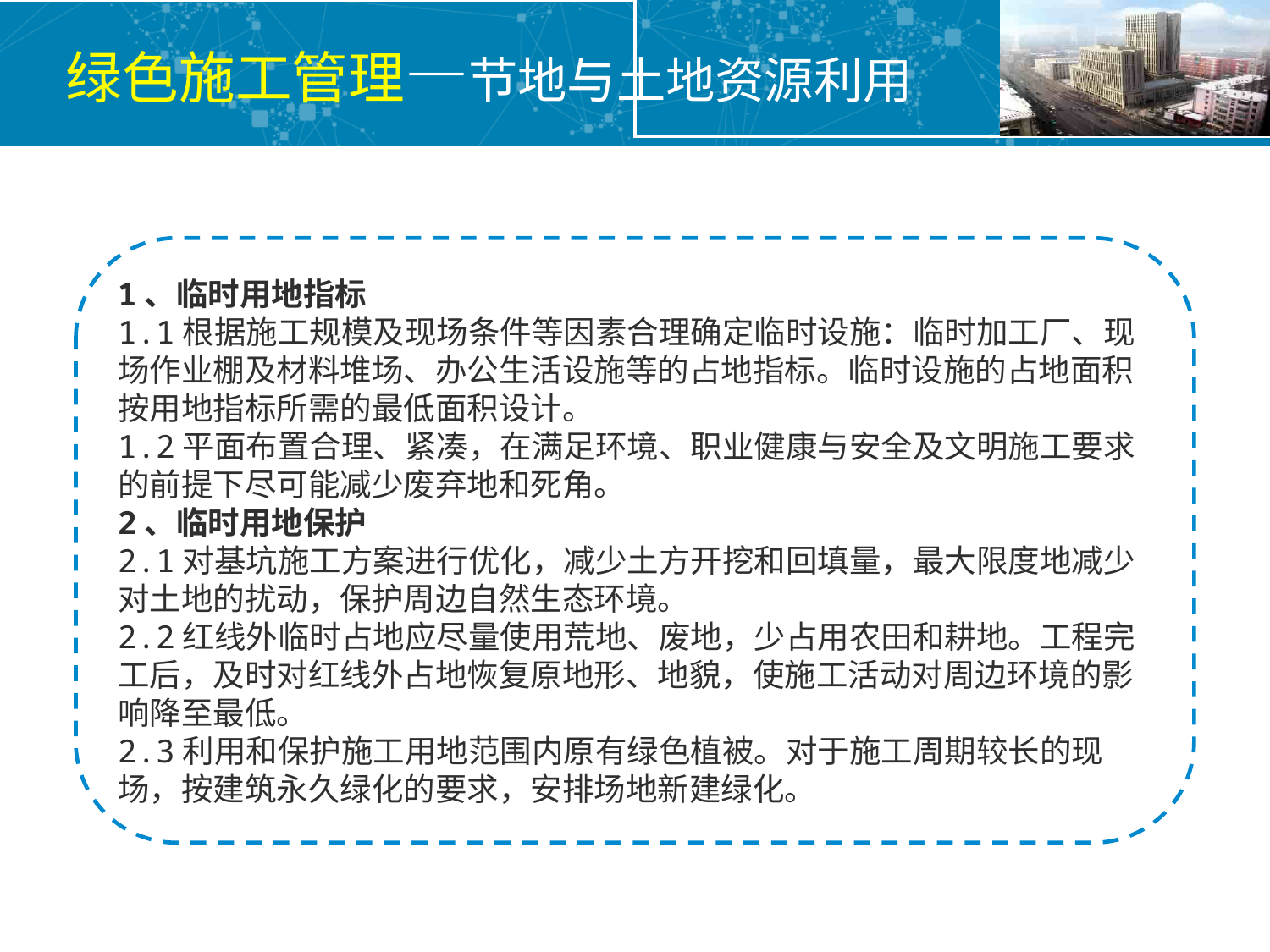

绿色施工管理—节地与土地资源利用
1、临时用地指标
1.1根据施工规模及现场条件等因素合理确定临时设施：临时加工厂、现场作业棚及材料堆场、办公生活设施等的占地指标。临时设施的占地面积按用地指标所需的最低面积设计。
1.2平面布置合理、紧凑，在满足环境、职业健康与安全及文明施工要求的前提下尽可能减少废弃地和死角。
2、临时用地保护
2.1对基坑施工方案进行优化，减少土方开挖和回填量，最大限度地减少对土地的扰动，保护周边自然生态环境。
2.2红线外临时占地应尽量使用荒地、废地，少占用农田和耕地。工程完工后，及时对红线外占地恢复原地形、地貌，使施工活动对周边环境的影响降至最低。
2.3利用和保护施工用地范围内原有绿色植被。对于施工周期较长的现场，按建筑永久绿化的要求，安排场地新建绿化。